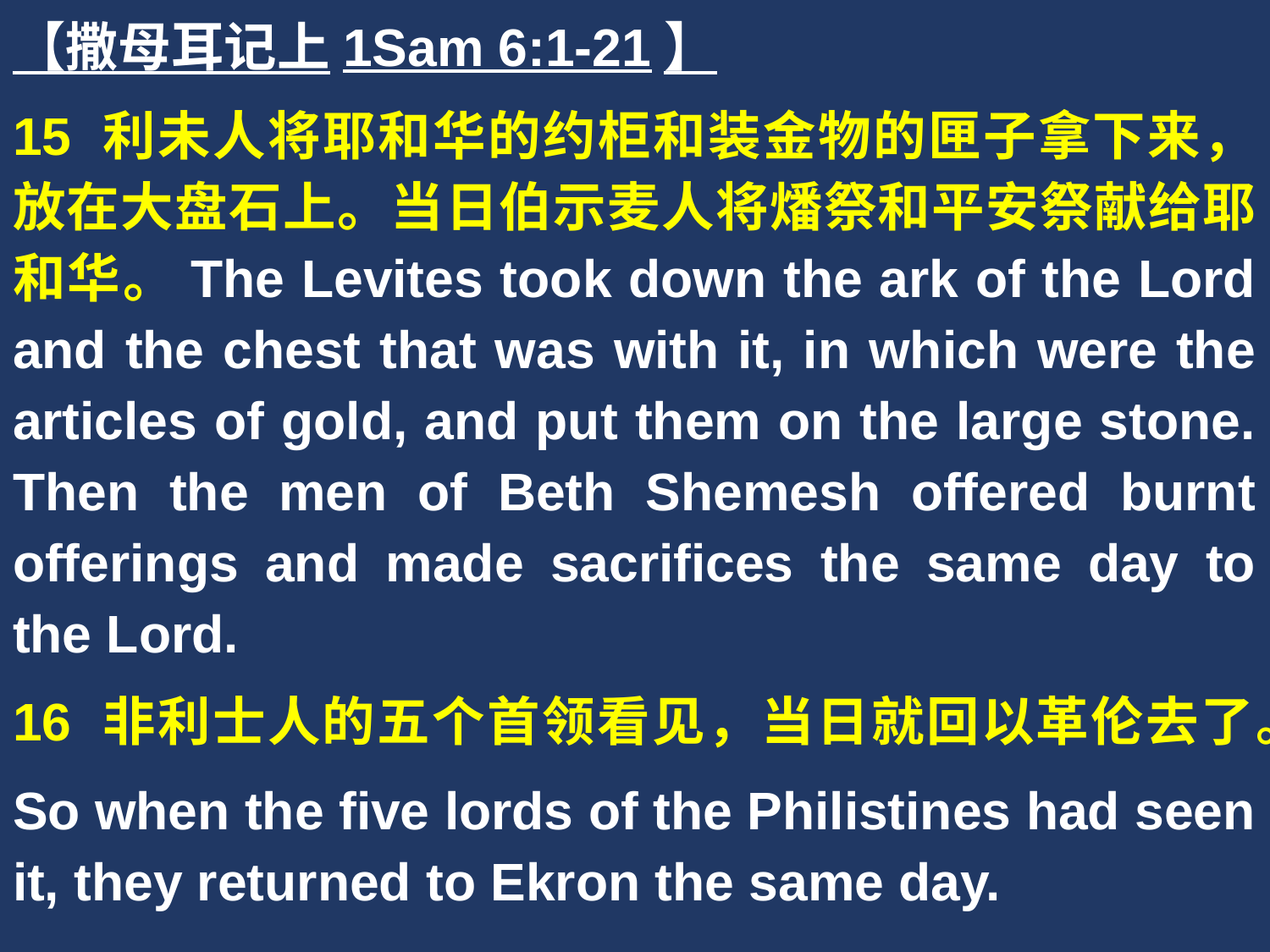

【撒母耳记上1Sam 6:1-21】
15 利未人将耶和华的约柜和装金物的匣子拿下来，放在大盘石上。当日伯示麦人将燔祭和平安祭献给耶和华。The Levites took down the ark of the Lord and the chest that was with it, in which were the articles of gold, and put them on the large stone. Then the men of Beth Shemesh offered burnt offerings and made sacrifices the same day to the Lord.
16 非利士人的五个首领看见，当日就回以革伦去了。
So when the five lords of the Philistines had seen it, they returned to Ekron the same day.